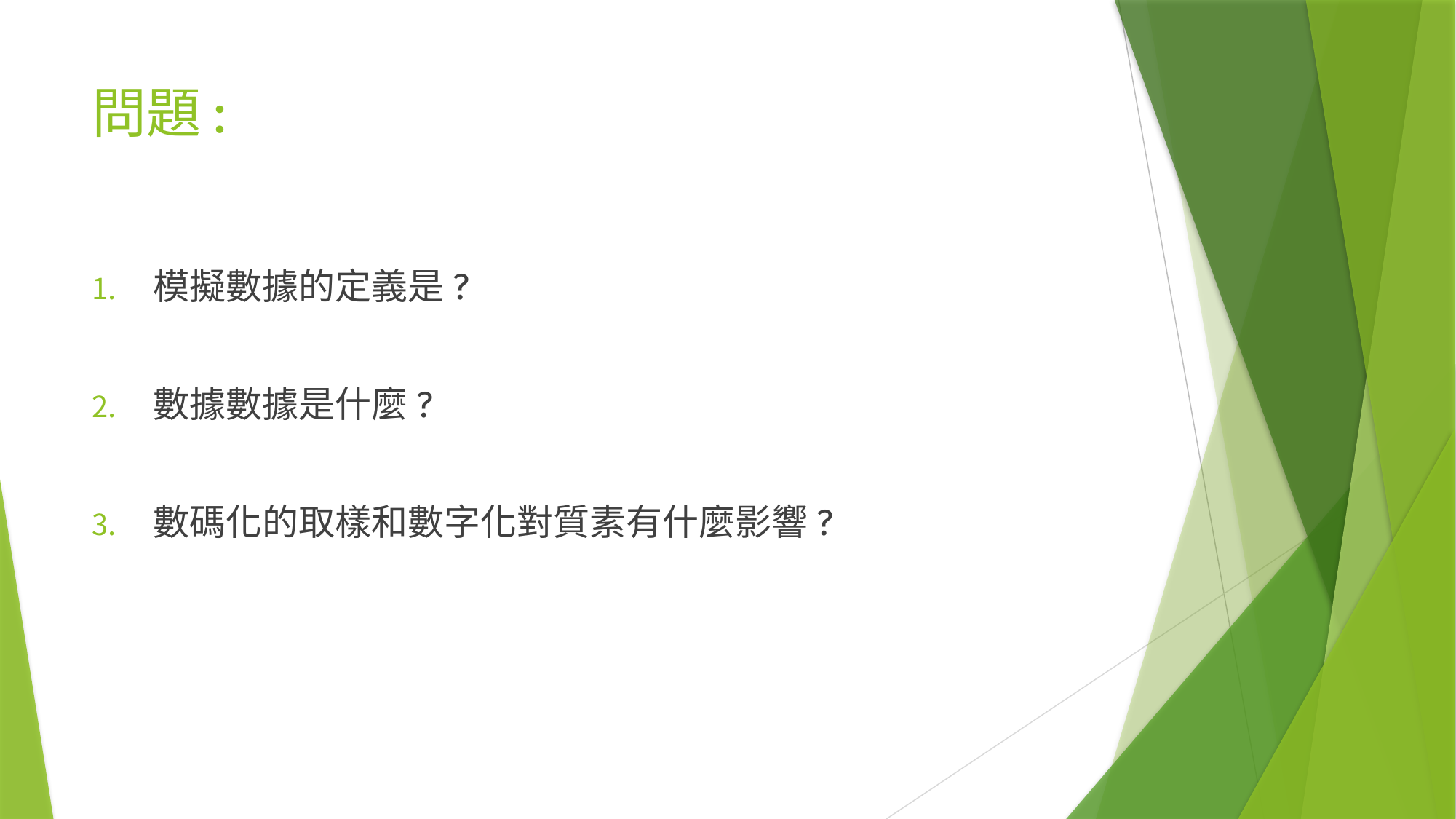

# 問題:
模擬數據的定義是?

數據數據是什麼?

數碼化的取樣和數字化對質素有什麼影響?